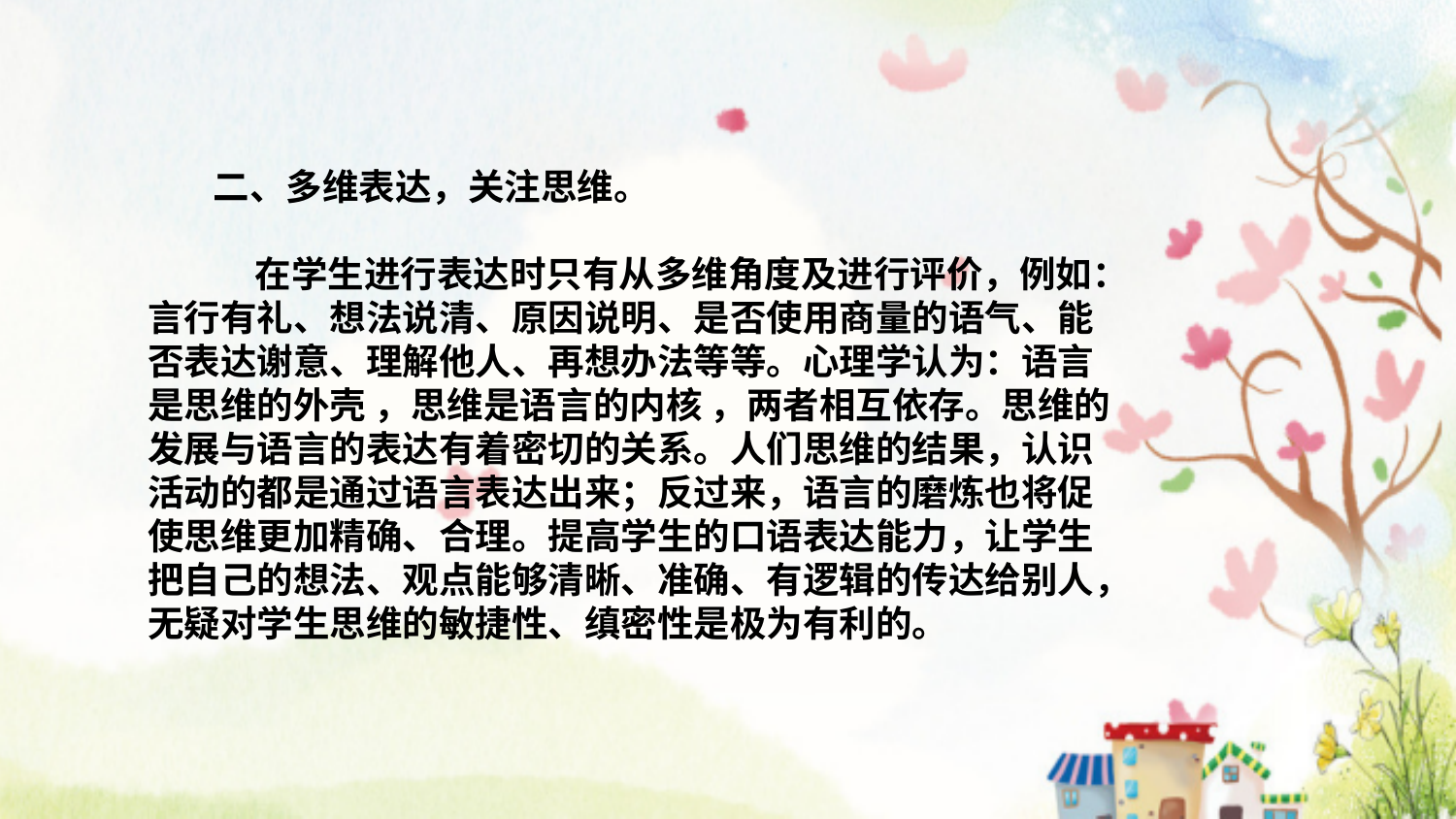

二、多维表达，关注思维。
      在学生进行表达时只有从多维角度及进行评价，例如：言行有礼、想法说清、原因说明、是否使用商量的语气、能否表达谢意、理解他人、再想办法等等。心理学认为：语言是思维的外壳 ，思维是语言的内核 ，两者相互依存。思维的发展与语言的表达有着密切的关系。人们思维的结果，认识活动的都是通过语言表达出来；反过来，语言的磨炼也将促使思维更加精确、合理。提高学生的口语表达能力，让学生把自己的想法、观点能够清晰、准确、有逻辑的传达给别人，无疑对学生思维的敏捷性、缜密性是极为有利的。